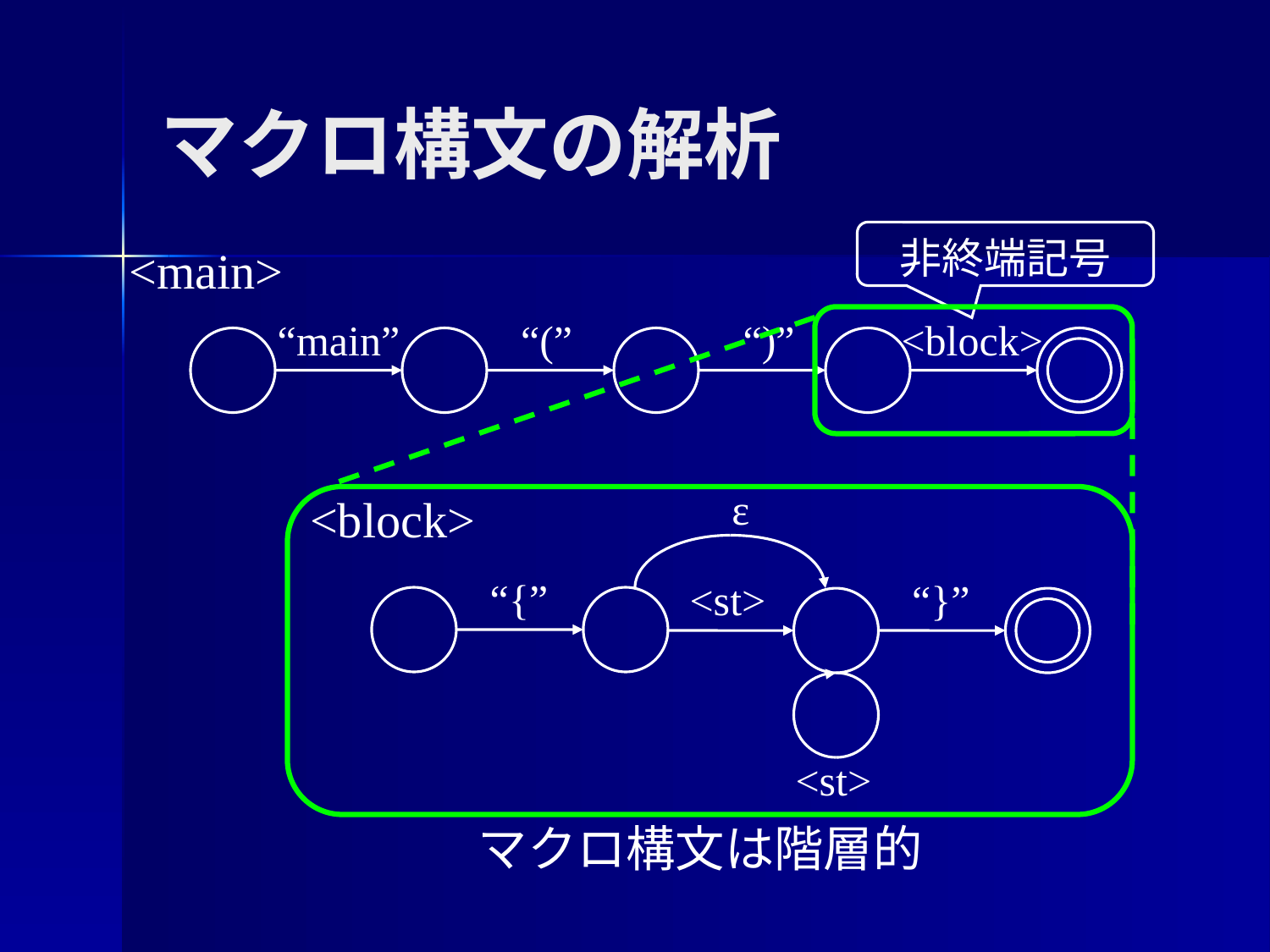

マクロ構文の解析
非終端記号
<main>
“main”
“(”
“)”
<block>

ε
<block>

“{”
<st>
“}”

<st>
マクロ構文は階層的